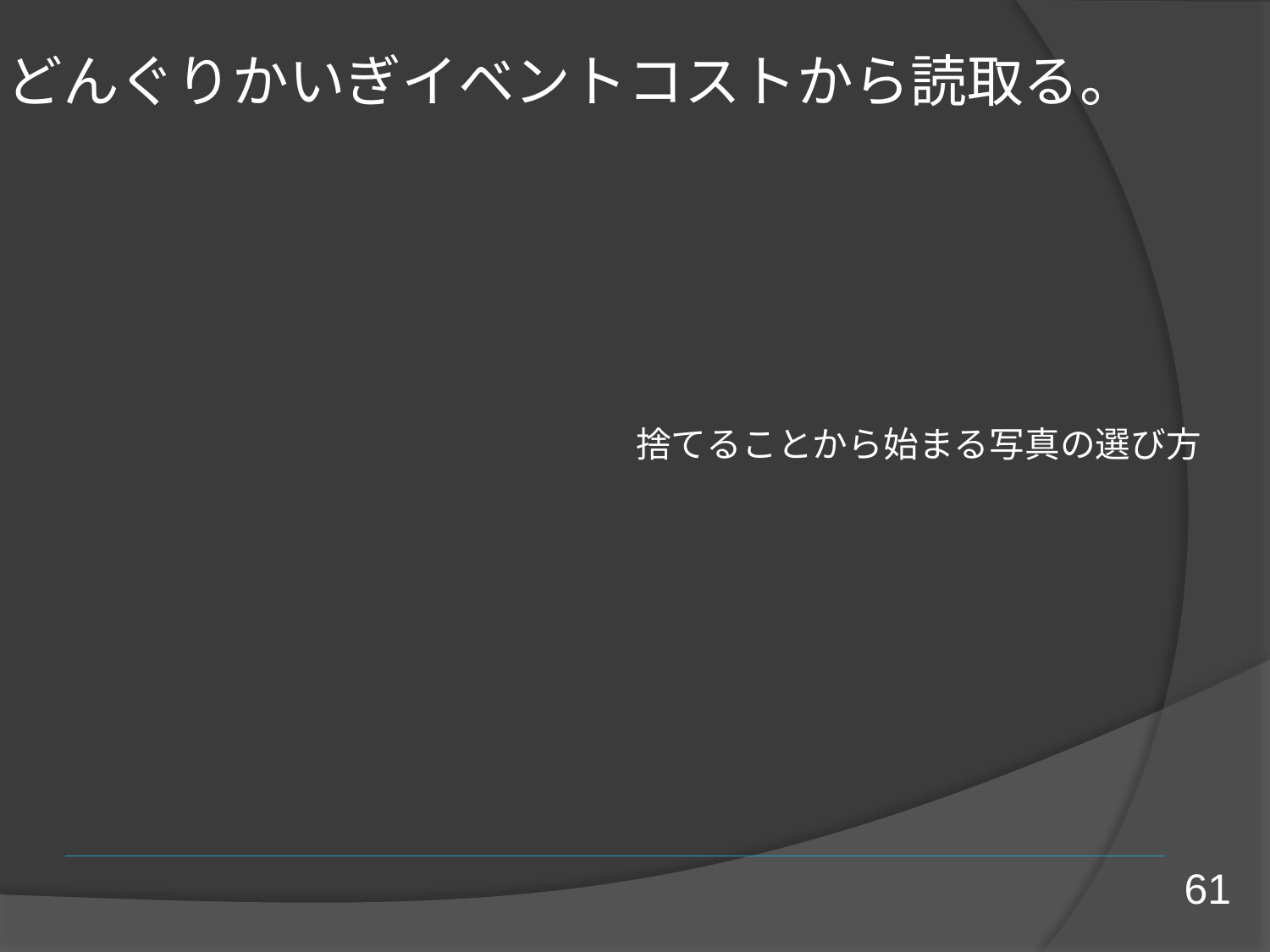

# どんぐりかいぎイベントコストから読取る。
捨てることから始まる写真の選び方
61